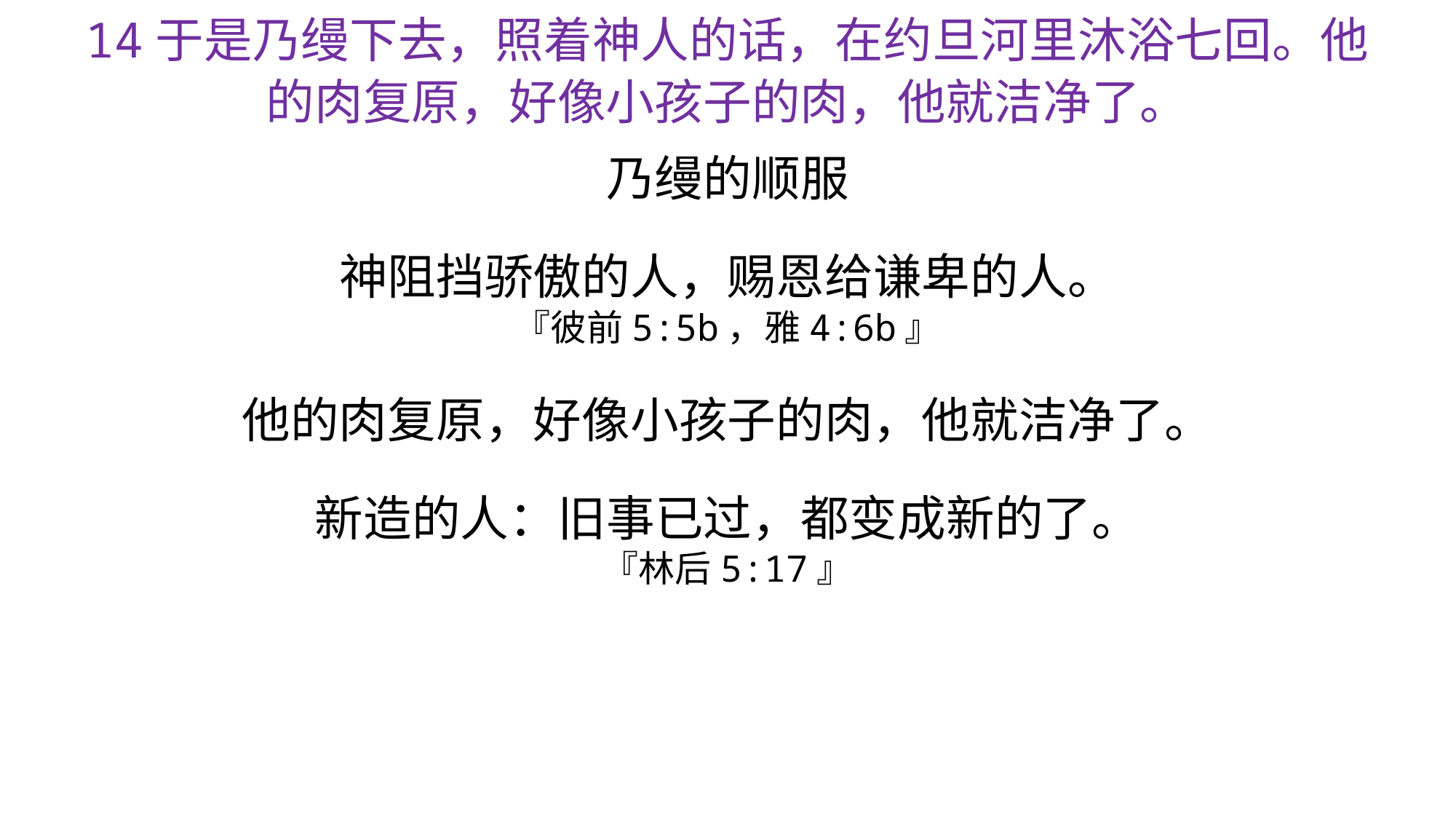

14于是乃缦下去，照着神人的话，在约旦河里沐浴七回。他的肉复原，好像小孩子的肉，他就洁净了。
乃缦的顺服
神阻挡骄傲的人，赐恩给谦卑的人。
『彼前5:5b，雅4:6b』
他的肉复原，好像小孩子的肉，他就洁净了。
新造的人：旧事已过，都变成新的了。
『林后5:17』